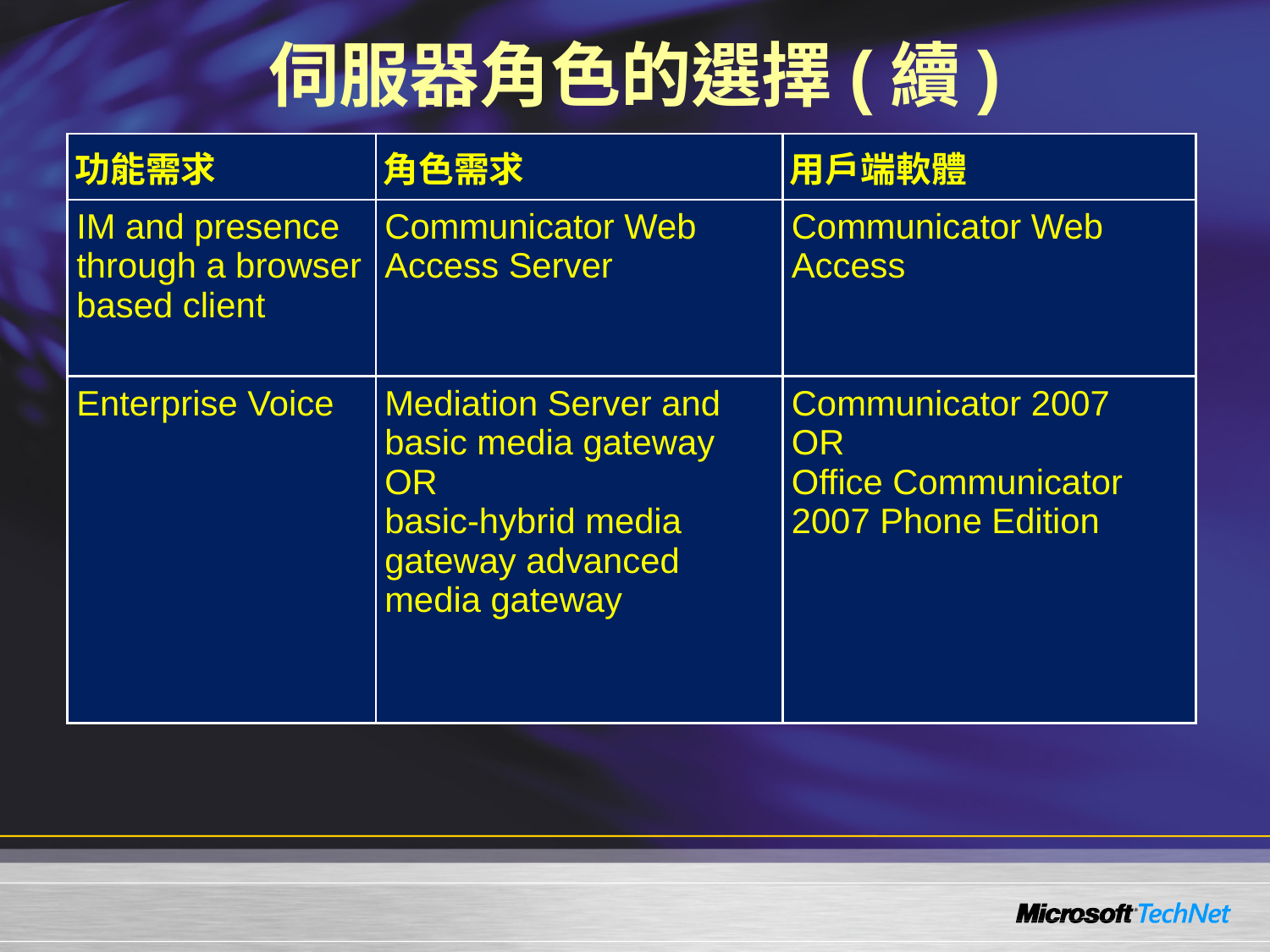

# 伺服器角色的選擇(續)
| 功能需求 | 角色需求 | 用戶端軟體 |
| --- | --- | --- |
| IM and presence through a browser based client | Communicator Web Access Server | Communicator Web Access |
| Enterprise Voice | Mediation Server and basic media gateway OR basic-hybrid media gateway advanced media gateway | Communicator 2007 OR Office Communicator 2007 Phone Edition |